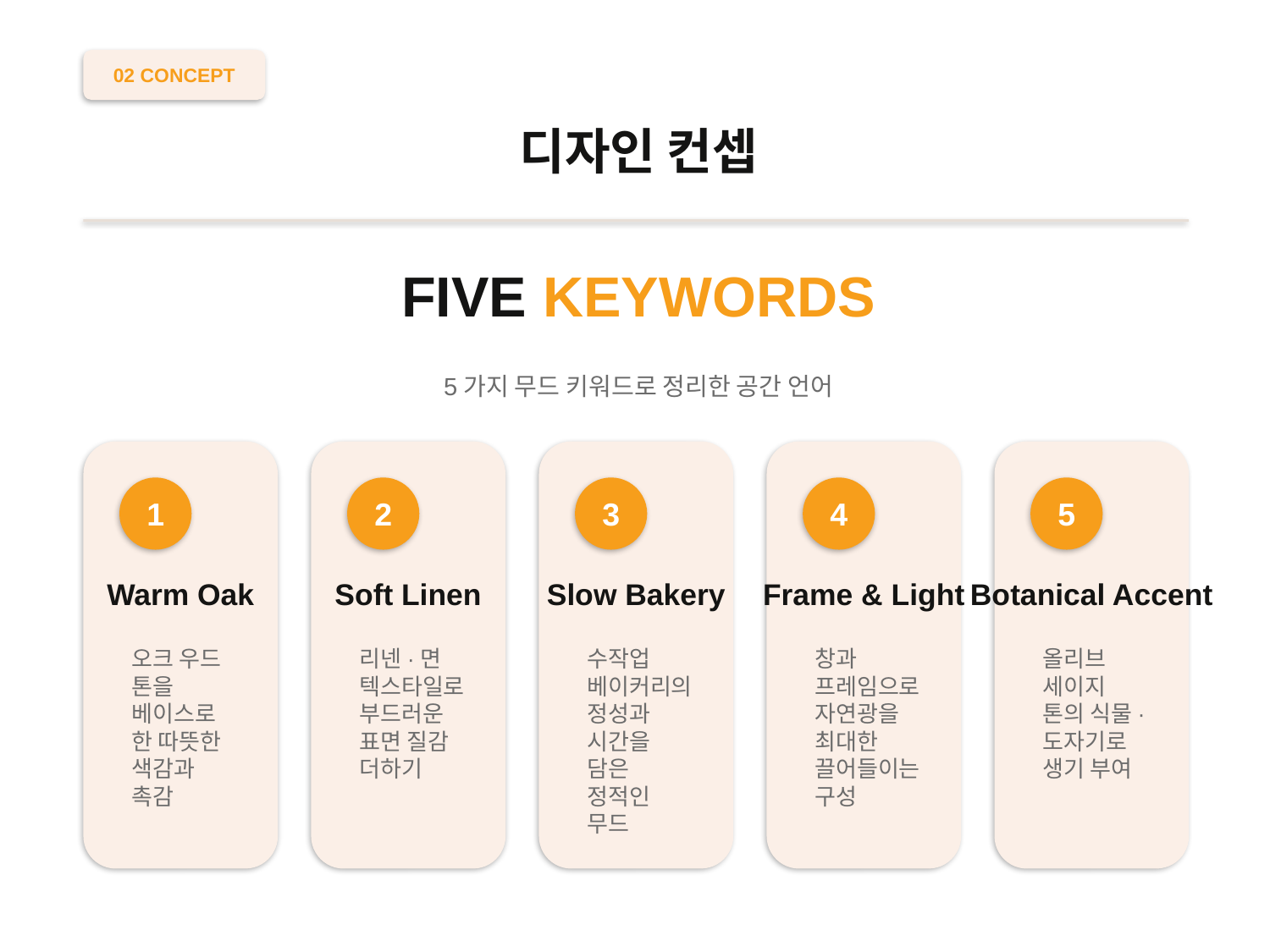

02 CONCEPT
디자인 컨셉

FIVE KEYWORDS
5가지 무드 키워드로 정리한 공간 언어

1

2

3

4

5
Warm Oak
Soft Linen
Slow Bakery
Frame & Light
Botanical Accent
오크 우드 톤을 베이스로 한 따뜻한 색감과 촉감
리넨·면 텍스타일로 부드러운 표면 질감 더하기
수작업 베이커리의 정성과 시간을 담은 정적인 무드
창과 프레임으로 자연광을 최대한 끌어들이는 구성
올리브 세이지 톤의 식물·도자기로 생기 부여